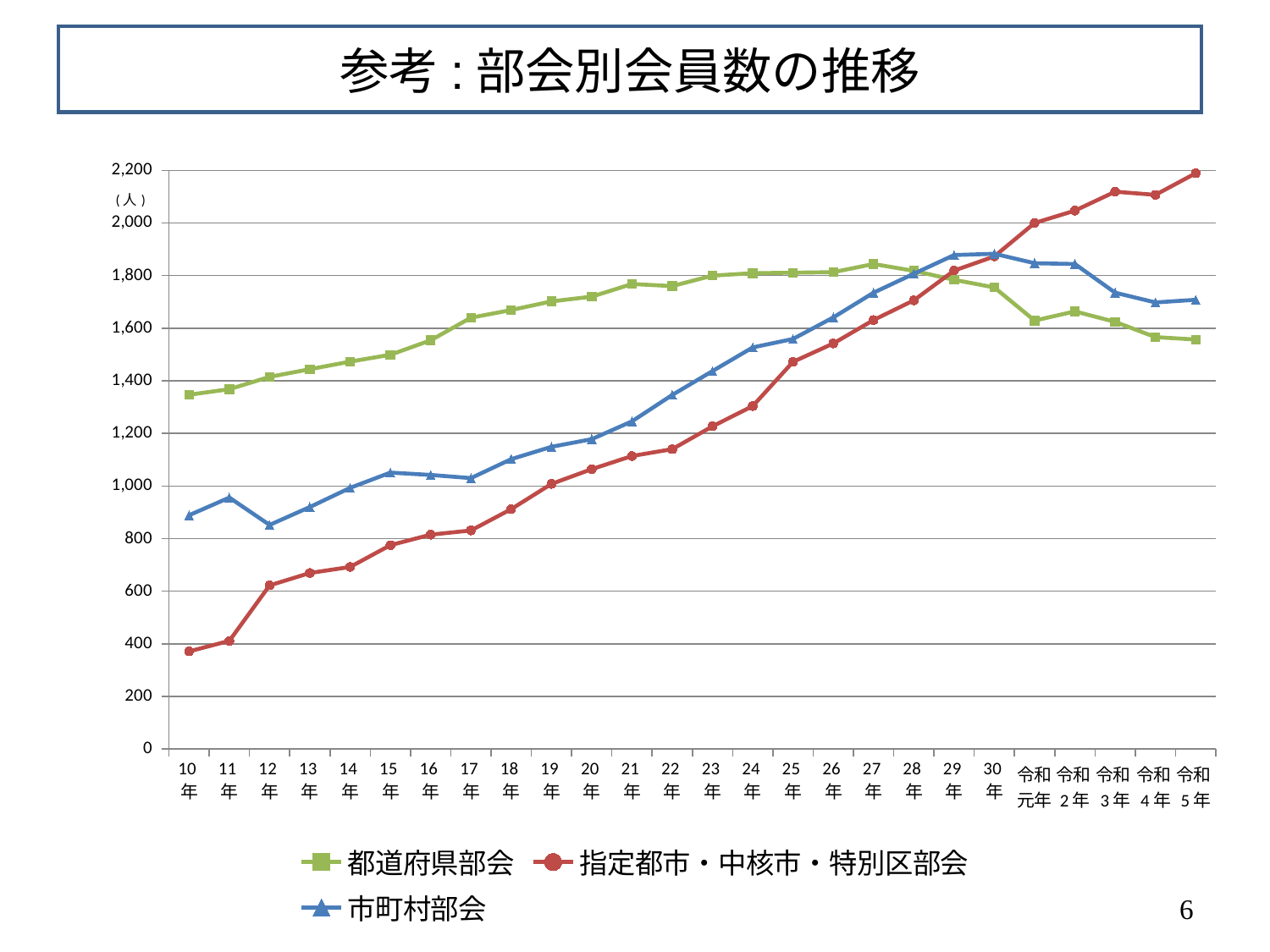

# 参考:部会別会員数の推移

### Chart

| Category | 都道府県部会 | 指定都市・中核市・特別区部会 | 市町村部会 |
|---|---|---|---|
| 10年 | 1347.0 | 371.0 | 889.0 |
| 11年 | 1368.0 | 411.0 | 956.0 |
| 12年 | 1415.0 | 622.0 | 852.0 |
| 13年 | 1444.0 | 669.0 | 920.0 |
| 14年 | 1473.0 | 692.0 | 993.0 |
| 15年 | 1499.0 | 775.0 | 1051.0 |
| 16年 | 1554.0 | 815.0 | 1042.0 |
| 17年 | 1640.0 | 831.0 | 1030.0 |
| 18年 | 1669.0 | 912.0 | 1102.0 |
| 19年 | 1702.0 | 1008.0 | 1149.0 |
| 20年 | 1720.0 | 1064.0 | 1178.0 |
| 21年 | 1768.0 | 1114.0 | 1246.0 |
| 22年 | 1760.0 | 1140.0 | 1346.0 |
| 23年 | 1800.0 | 1227.0 | 1437.0 |
| 24年 | 1809.0 | 1304.0 | 1527.0 |
| 25年 | 1811.0 | 1472.0 | 1559.0 |
| 26年 | 1813.0 | 1542.0 | 1641.0 |
| 27年 | 1844.0 | 1631.0 | 1735.0 |
| 28年 | 1818.0 | 1706.0 | 1807.0 |
| 29年 | 1784.0 | 1819.0 | 1878.0 |
| 30年 | 1755.0 | 1873.0 | 1883.0 |
| 令和元年 | 1629.0 | 2000.0 | 1847.0 |
| 令和2年 | 1664.0 | 2047.0 | 1844.0 |
| 令和3年 | 1624.0 | 2119.0 | 1735.0 |
| 令和4年 | 1566.0 | 2107.0 | 1698.0 |
| 令和5年 | 1557.0 | 2189.0 | 1708.0 |
6